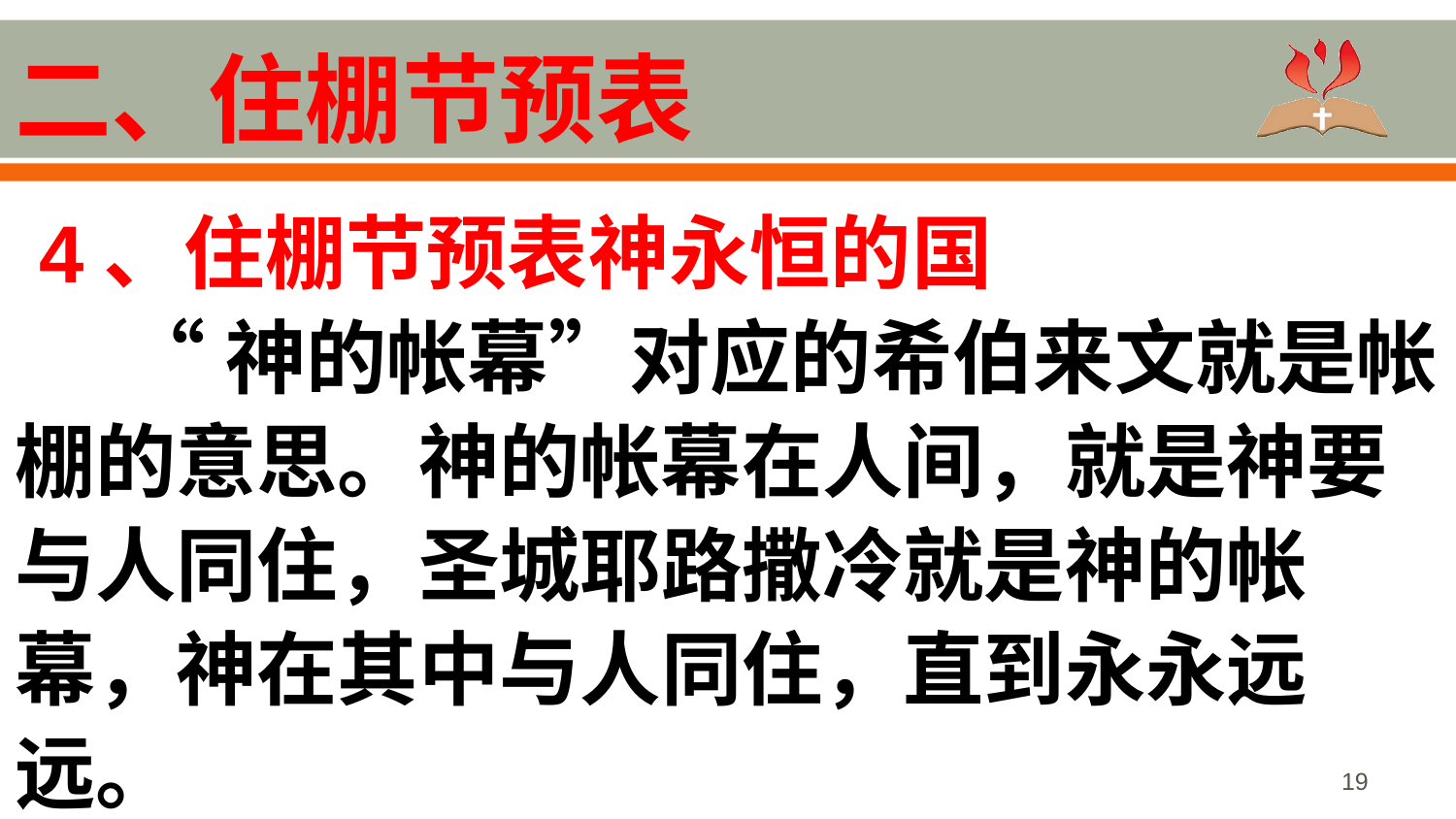

# 二、住棚节预表
 4、住棚节预表神永恒的国
      “神的帐幕”对应的希伯来文就是帐棚的意思。神的帐幕在人间，就是神要与人同住，圣城耶路撒冷就是神的帐幕，神在其中与人同住，直到永永远远。
19